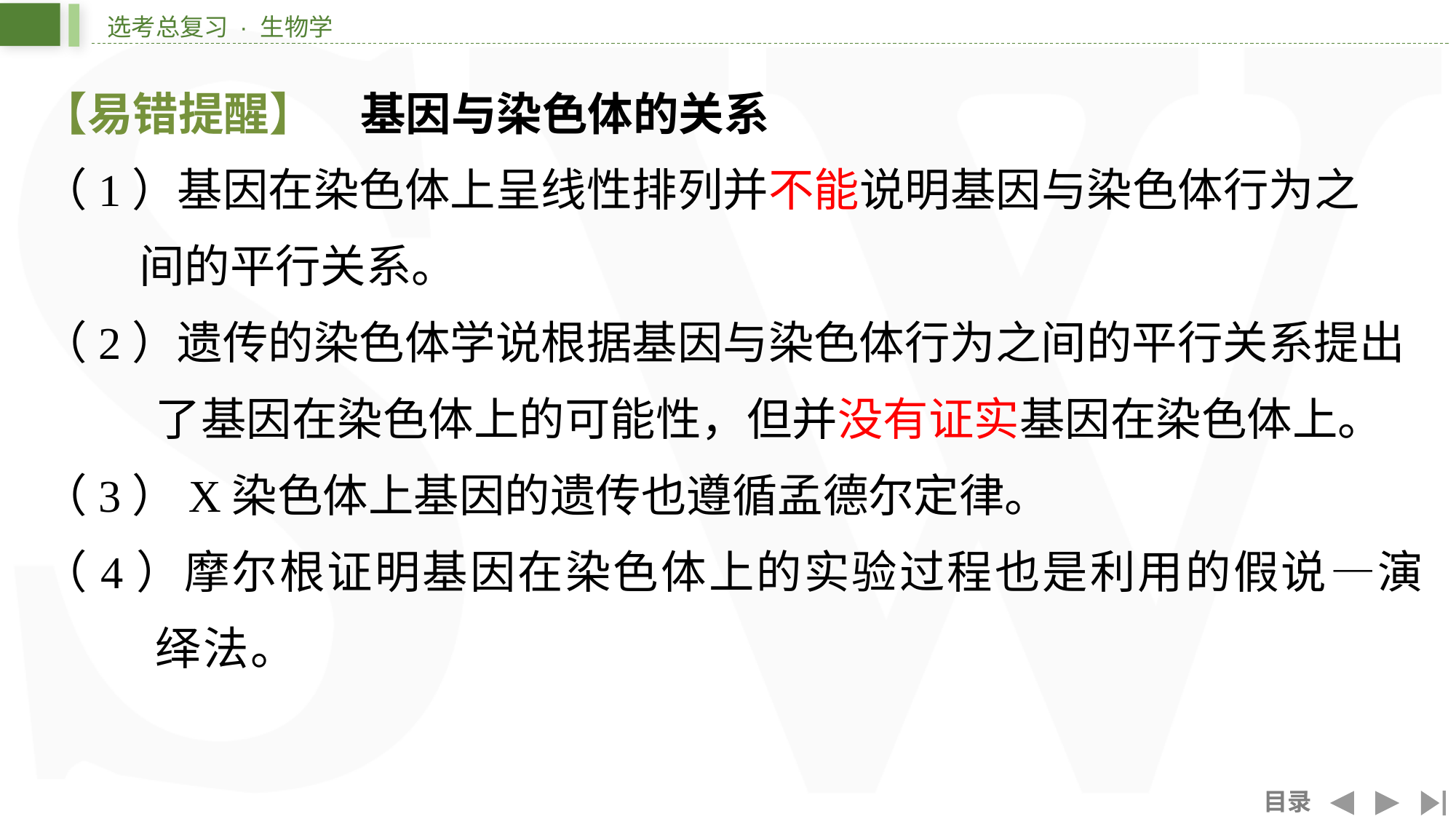

【易错提醒】　基因与染色体的关系
（1）基因在染色体上呈线性排列并不能说明基因与染色体行为之
间的平行关系。
（2）遗传的染色体学说根据基因与染色体行为之间的平行关系提出
了基因在染色体上的可能性，但并没有证实基因在染色体上。
（3）X染色体上基因的遗传也遵循孟德尔定律。
（4）摩尔根证明基因在染色体上的实验过程也是利用的假说—演
绎法。